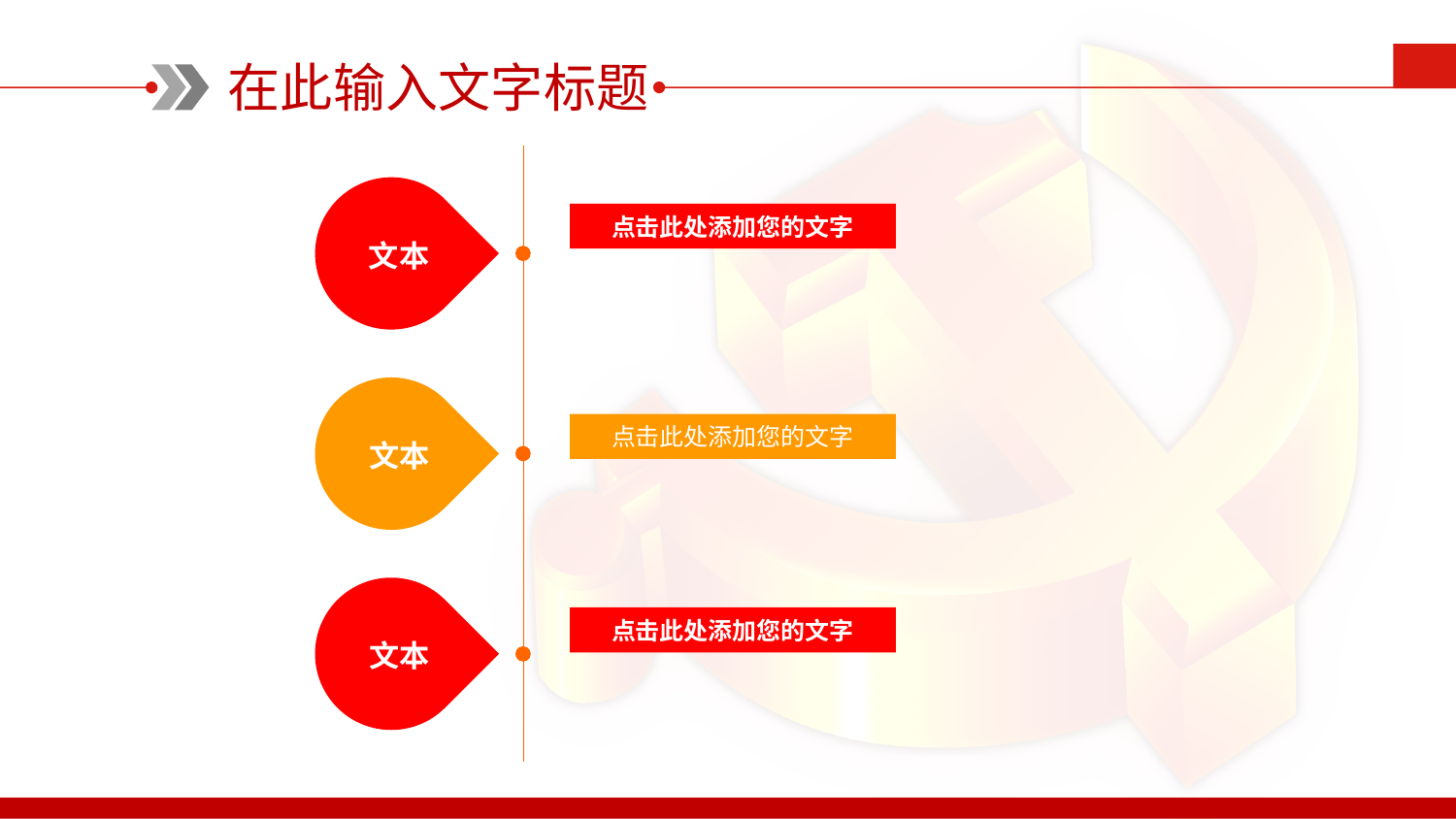

在此输入文字标题

文本
点击此处添加您的文字

文本
点击此处添加您的文字

文本
点击此处添加您的文字